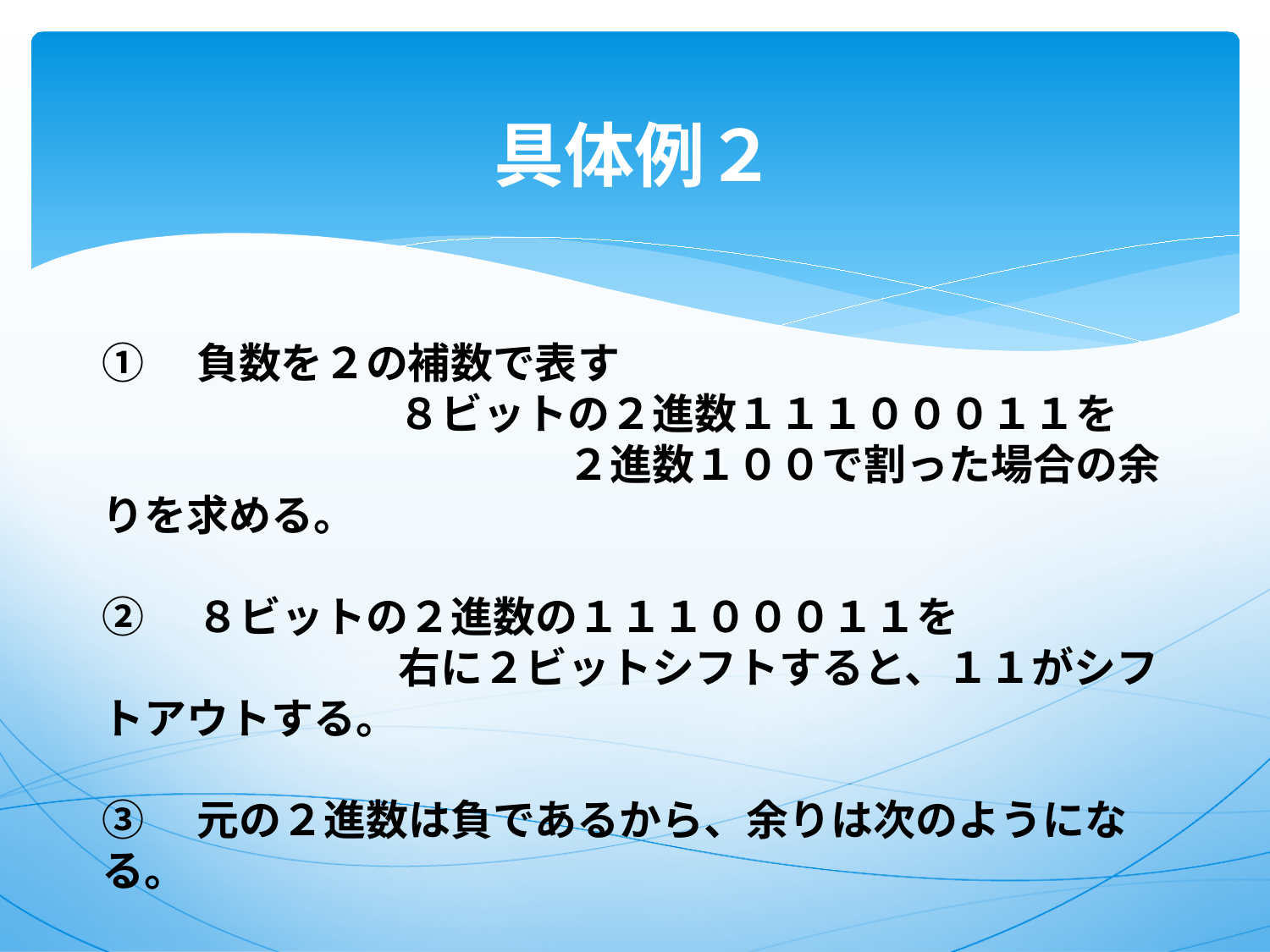

# 具体例２
①　負数を２の補数で表す
　　　　　　　８ビットの２進数１１１０００１１を
　　　　　　　　　　　２進数１００で割った場合の余りを求める。

②　８ビットの２進数の１１１０００１１を
　　　　　　　右に２ビットシフトすると、１１がシフトアウトする。

③　元の２進数は負であるから、余りは次のようになる。

(１１)２－(２２)１０＝(３)１０－４＝－１